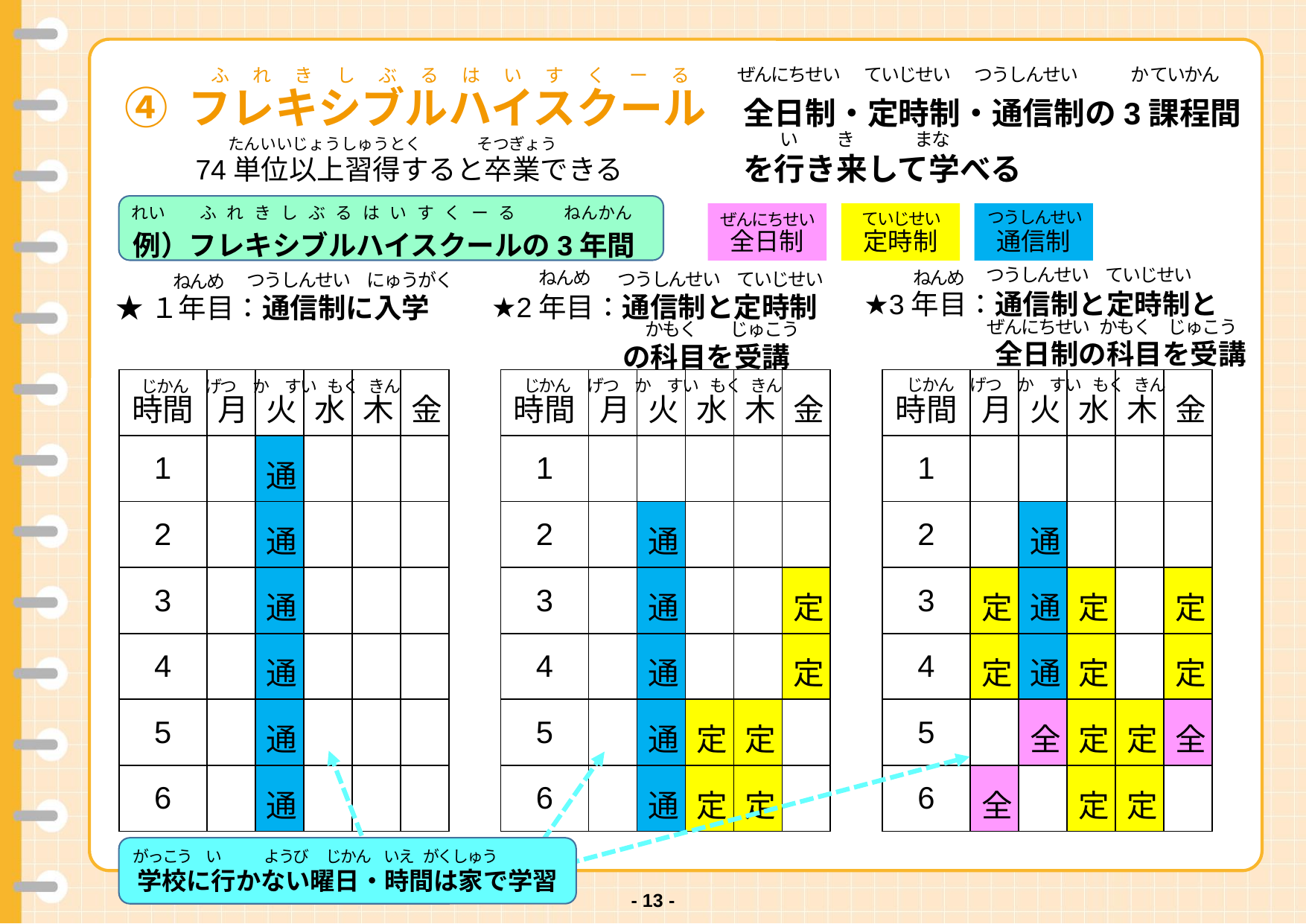

v
ぜんにちせい　   ていじせい　   つうしんせい　　　 か ていかん
ふれきしぶるはいすくーる
全日制・定時制・通信制の3課程間を行き来して学べる
④ フレキシブルハイスクール
　　い　　  き　　  　  まな
たんいいじょうしゅうとく　　　  そつぎょう
74単位以上習得すると卒業できる
例）フレキシブルハイスクールの3年間
れい　　ふれきしぶるはいすくーる　　 ねんかん
つうしんせい
ていじせい
ぜんにちせい
全日制
定時制
通信制
つうしんせい　ていじせい
ねんめ
ねんめ
つうしんせい　ていじせい
つうしんせい　にゅうがく
ねんめ
★3年目：通信制と定時制と
全日制の科目を受講
★2年目：通信制と定時制
の科目を受講
★１年目：通信制に入学
ぜんにちせい    かもく　じゅこう
かもく　　じゅこう
じかん       げつ       か       すい     もく    きん
じかん       げつ       か       すい     もく    きん
| 時間 | 月 | 火 | 水 | 木 | 金 |
| --- | --- | --- | --- | --- | --- |
| 1 |  | 通 |  |  |  |
| 2 |  | 通 |  |  |  |
| 3 |  | 通 |  |  |  |
| 4 |  | 通 |  |  |  |
| 5 |  | 通 |  |  |  |
| 6 |  | 通 |  |  |  |
| 時間 | 月 | 火 | 水 | 木 | 金 |
| --- | --- | --- | --- | --- | --- |
| 1 |  |  |  |  |  |
| 2 |  | 通 |  |  |  |
| 3 |  | 通 |  |  | 定 |
| 4 |  | 通 |  |  | 定 |
| 5 |  | 通 | 定 | 定 |  |
| 6 |  | 通 | 定 | 定 |  |
| 時間 | 月 | 火 | 水 | 木 | 金 |
| --- | --- | --- | --- | --- | --- |
| 1 |  |  |  |  |  |
| 2 |  | 通 |  |  |  |
| 3 | 定 | 通 | 定 |  | 定 |
| 4 | 定 | 通 | 定 |  | 定 |
| 5 |  | 全 | 定 | 定 | 全 |
| 6 | 全 |  | 定 | 定 |  |
じかん       げつ       か       すい     もく    きん
学校に行かない曜日・時間は家で学習
がっこう       い                      ようび         じかん       いえ     がくしゅう
- 13 -